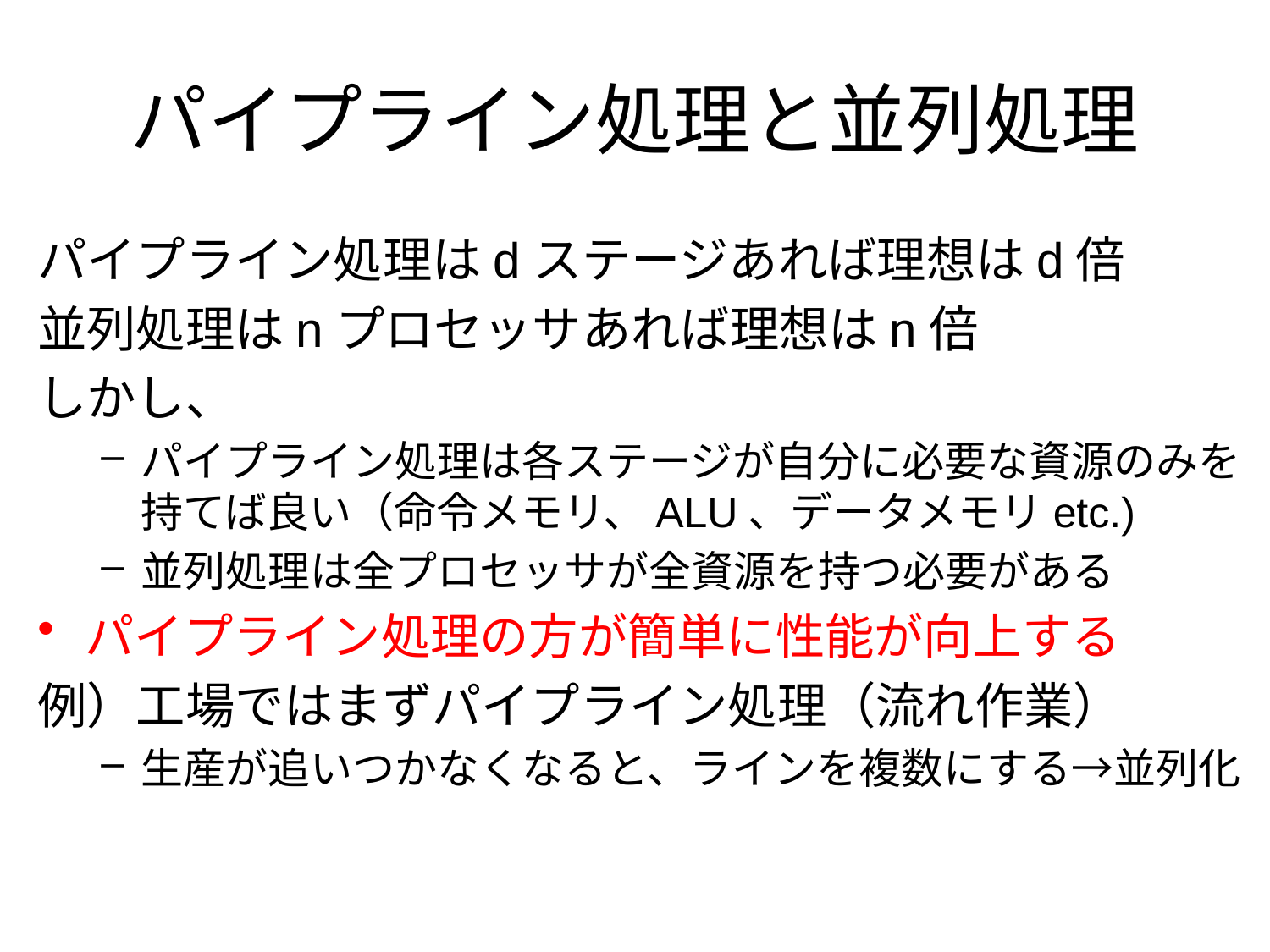

# パイプライン処理と並列処理
パイプライン処理はdステージあれば理想はd倍
並列処理はnプロセッサあれば理想はn倍
しかし、
パイプライン処理は各ステージが自分に必要な資源のみを持てば良い（命令メモリ、ALU、データメモリetc.)
並列処理は全プロセッサが全資源を持つ必要がある
パイプライン処理の方が簡単に性能が向上する
例）工場ではまずパイプライン処理（流れ作業）
生産が追いつかなくなると、ラインを複数にする→並列化